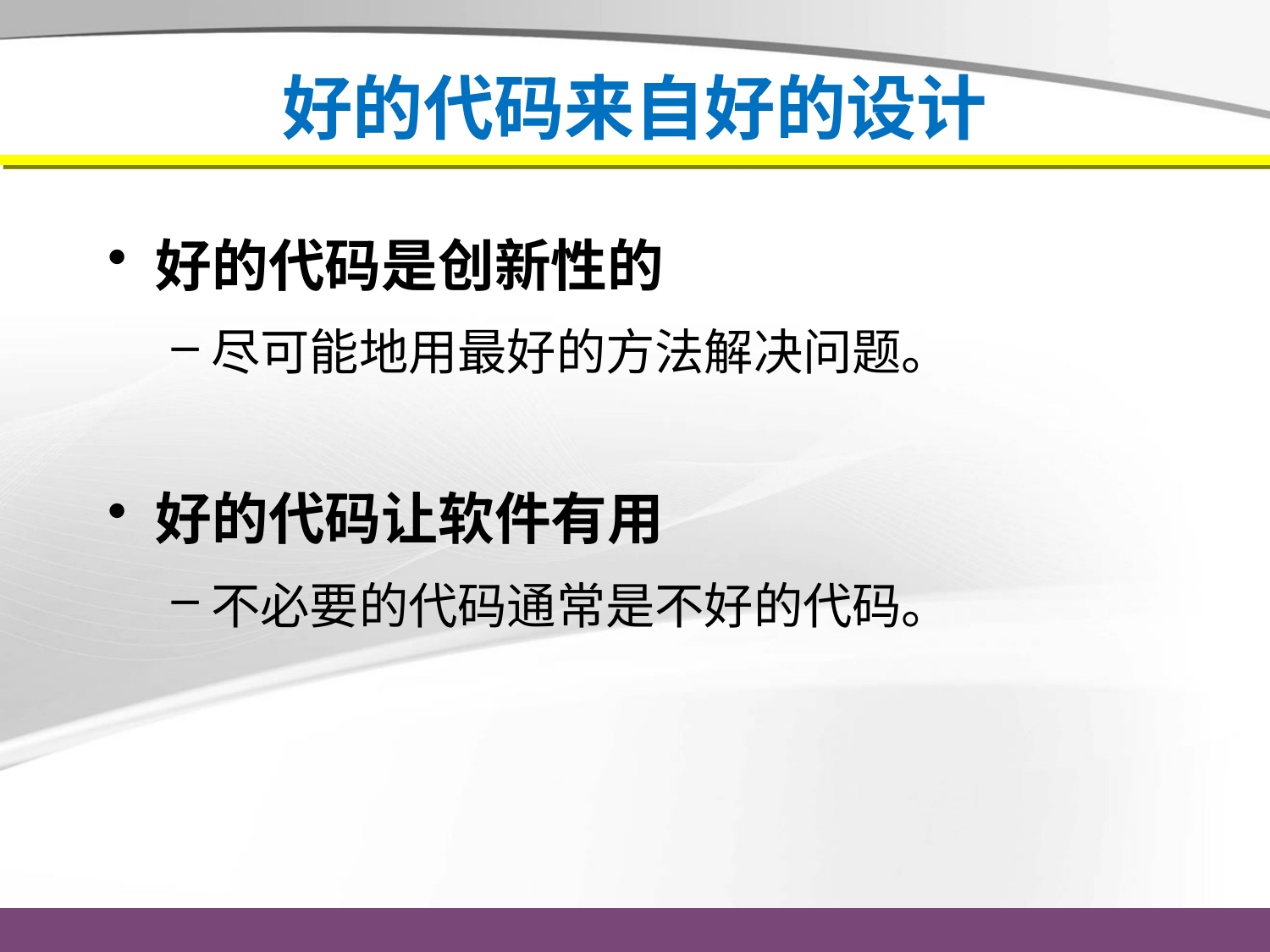

# 好的代码来自好的设计
好的代码是创新性的
尽可能地用最好的方法解决问题。

好的代码让软件有用
不必要的代码通常是不好的代码。